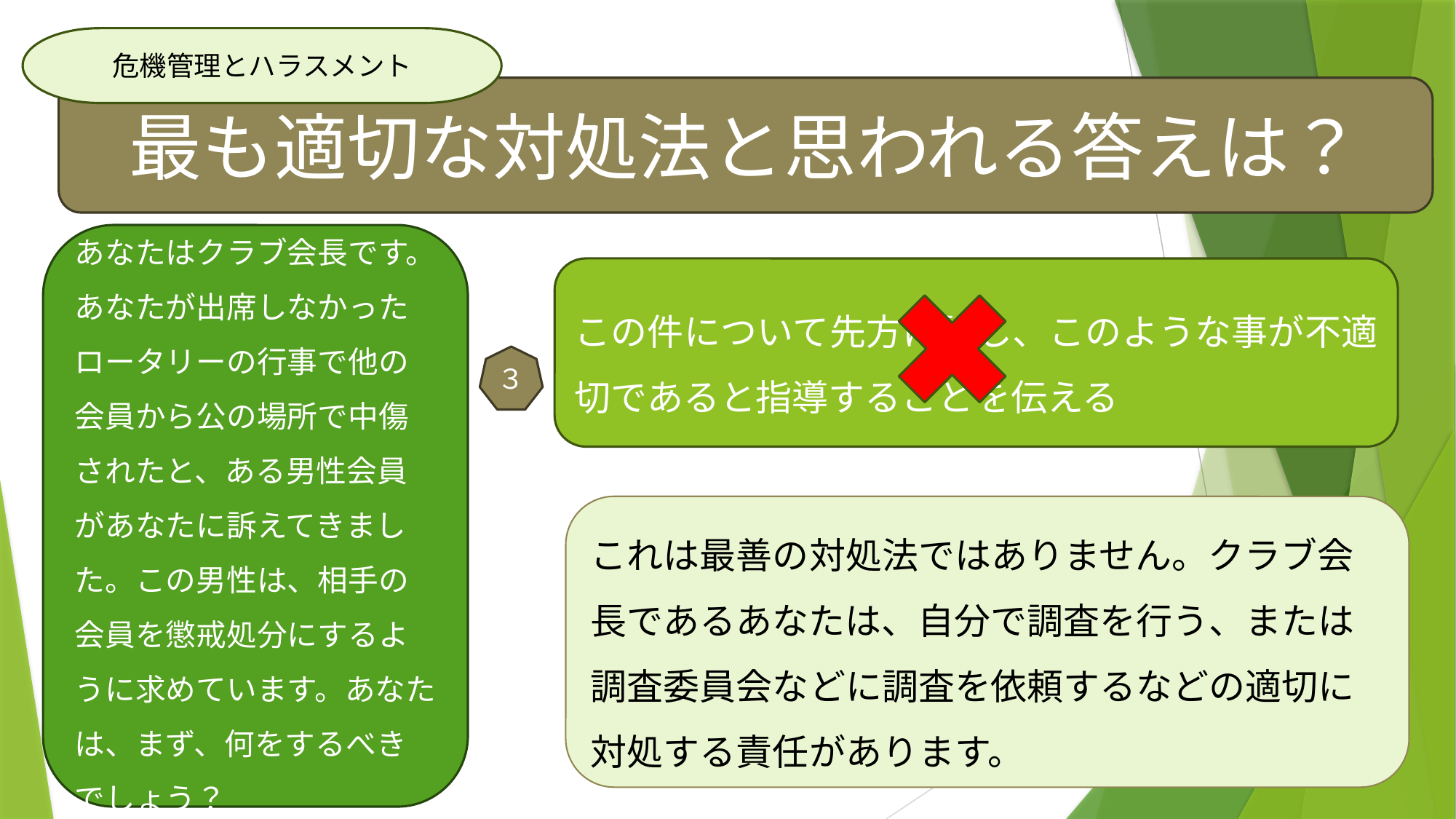

危機管理とハラスメント
最も適切な対処法と思われる答えは？
あなたはクラブ会長です。あなたが出席しなかったロータリーの行事で他の会員から公の場所で中傷されたと、ある男性会員があなたに訴えてきました。この男性は、相手の会員を懲戒処分にするように求めています。あなたは、まず、何をするべきでしょう？
この件について先方に話し、このような事が不適切であると指導することを伝える

３
これは最善の対処法ではありません。クラブ会長であるあなたは、自分で調査を行う、または調査委員会などに調査を依頼するなどの適切に対処する責任があります。